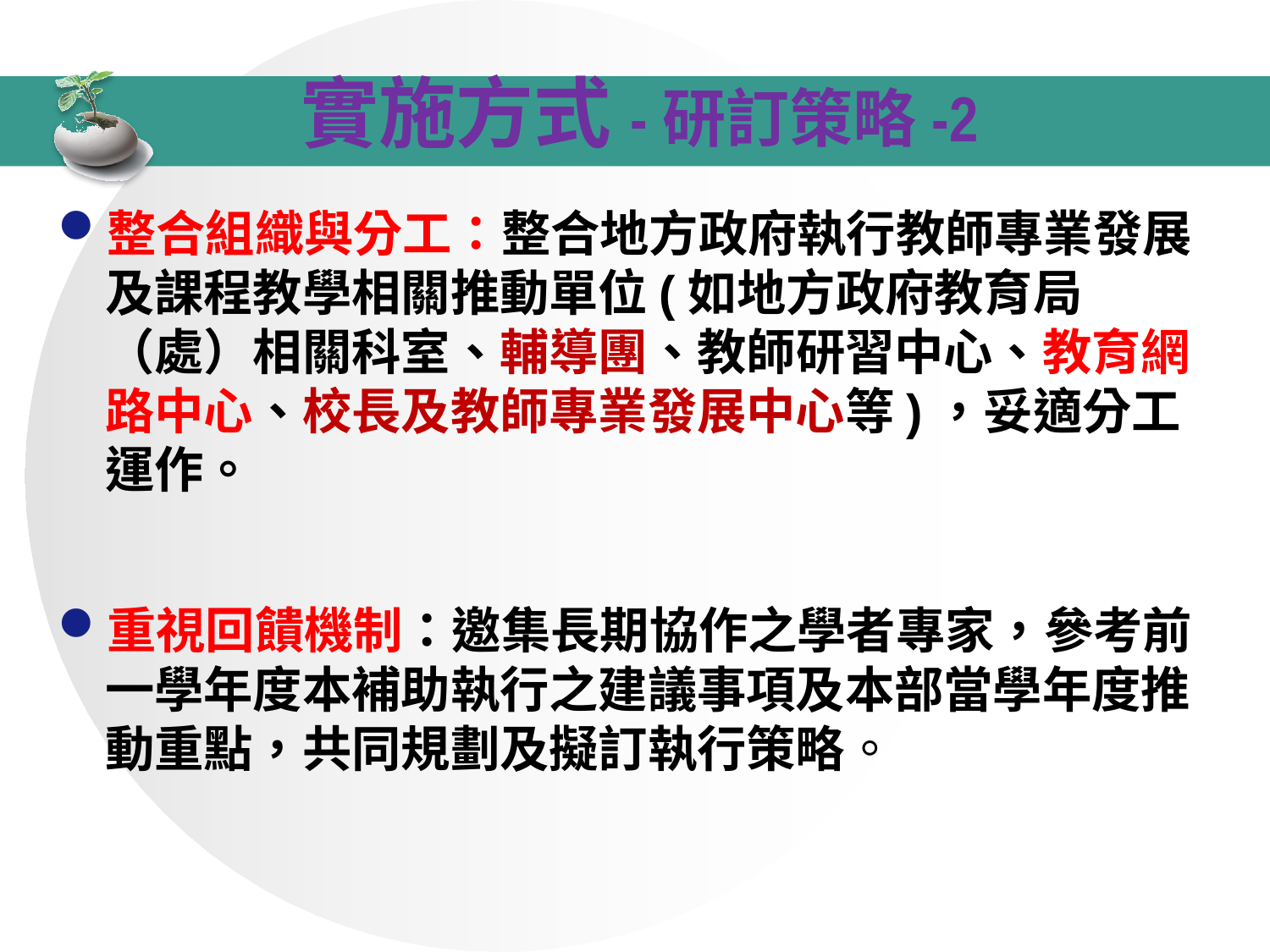

# 實施方式-研訂策略-2
整合組織與分工：整合地方政府執行教師專業發展及課程教學相關推動單位(如地方政府教育局（處）相關科室、輔導團、教師研習中心、教育網路中心、校長及教師專業發展中心等)，妥適分工運作。

重視回饋機制：邀集長期協作之學者專家，參考前一學年度本補助執行之建議事項及本部當學年度推動重點，共同規劃及擬訂執行策略。